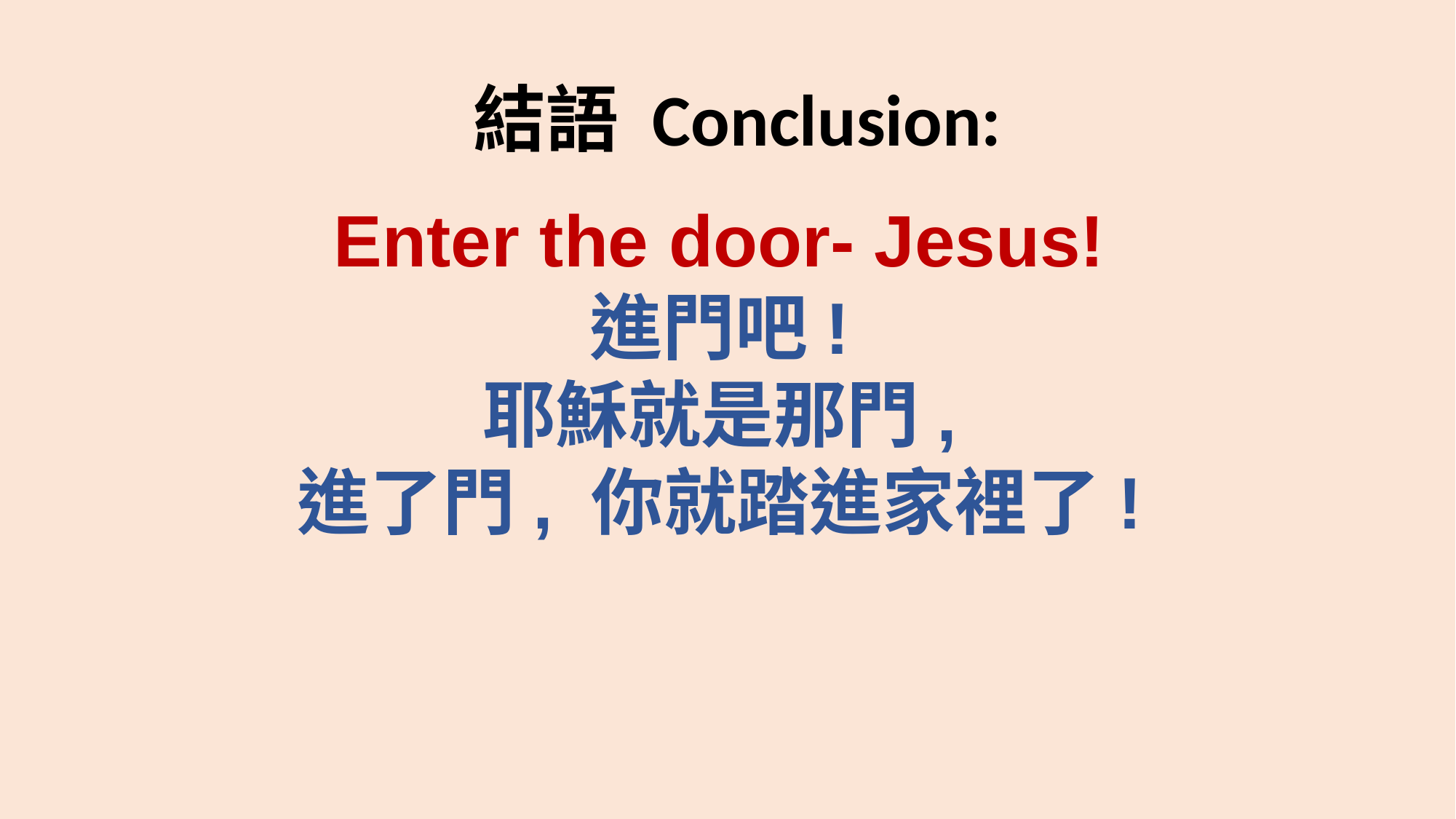

結語 Conclusion:
Enter the door- Jesus!
進門吧!
耶穌就是那門,
進了門, 你就踏進家裡了!